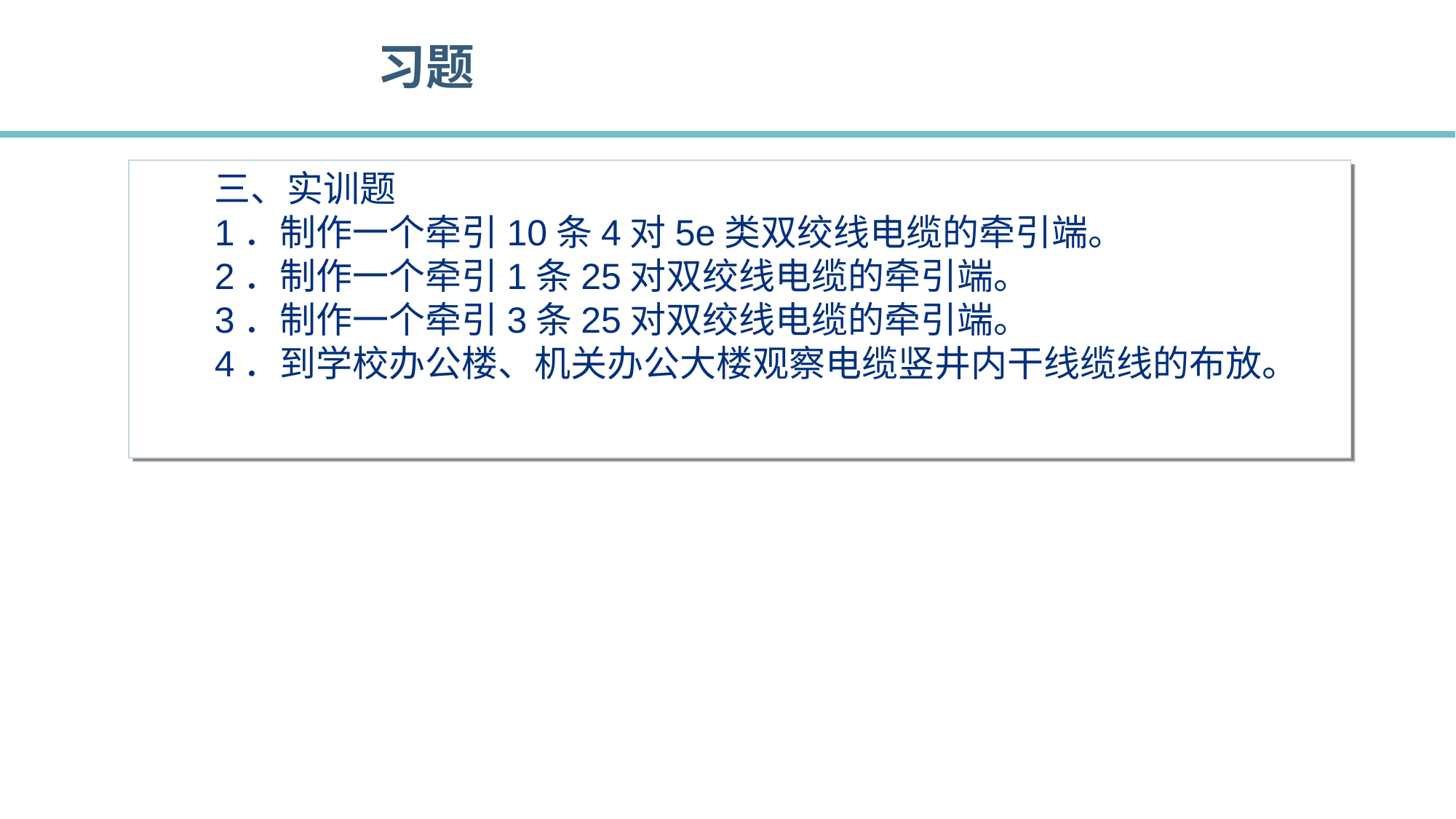

习题
三、实训题
1．制作一个牵引10条4对5e类双绞线电缆的牵引端。
2．制作一个牵引1条25对双绞线电缆的牵引端。
3．制作一个牵引3条25对双绞线电缆的牵引端。
4．到学校办公楼、机关办公大楼观察电缆竖井内干线缆线的布放。